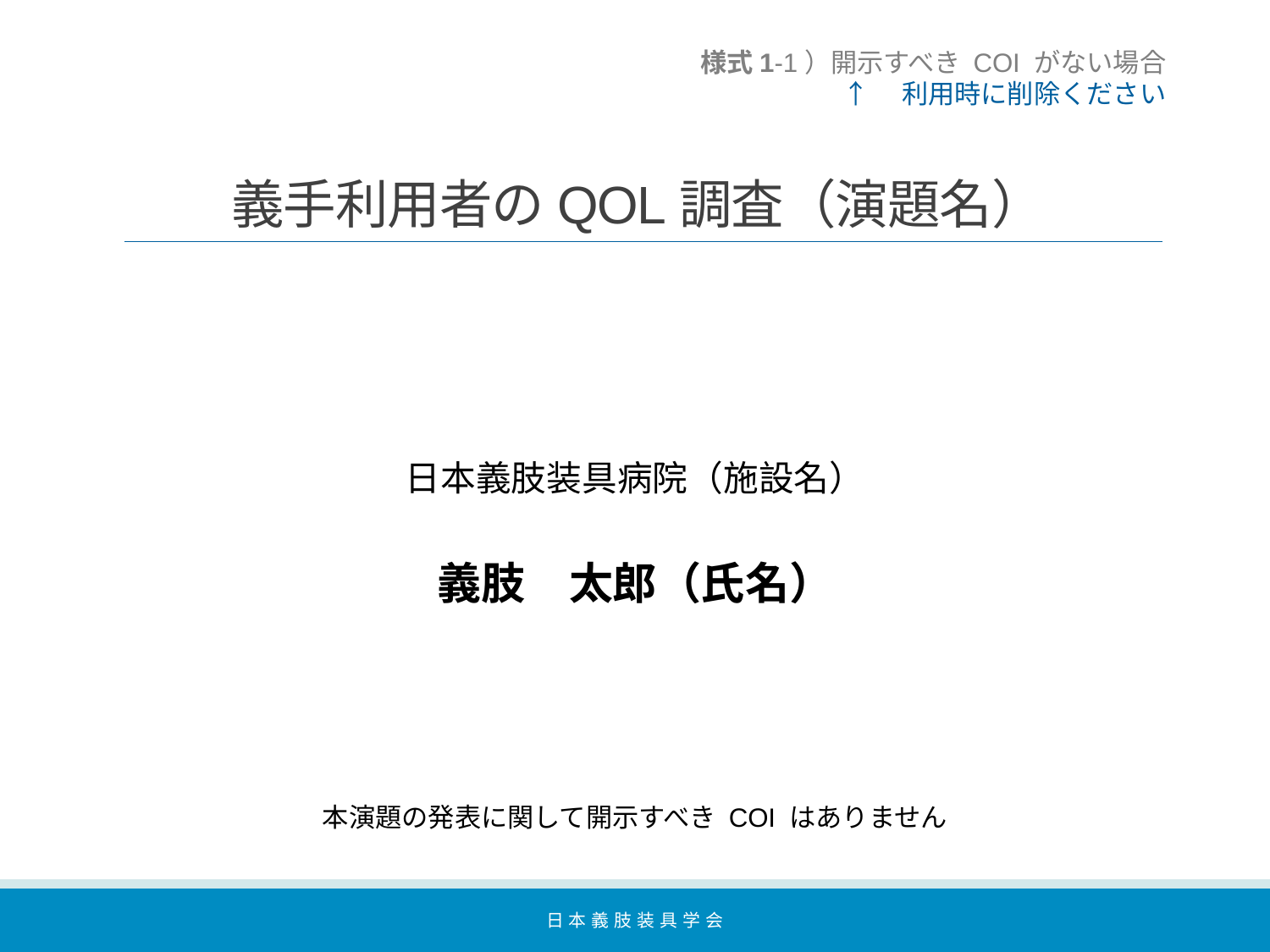

様式1-1）開示すべき COI がない場合
↑　利用時に削除ください
# 義手利用者のQOL調査（演題名）
日本義肢装具病院（施設名）
義肢　太郎（氏名）
本演題の発表に関して開示すべき COI はありません